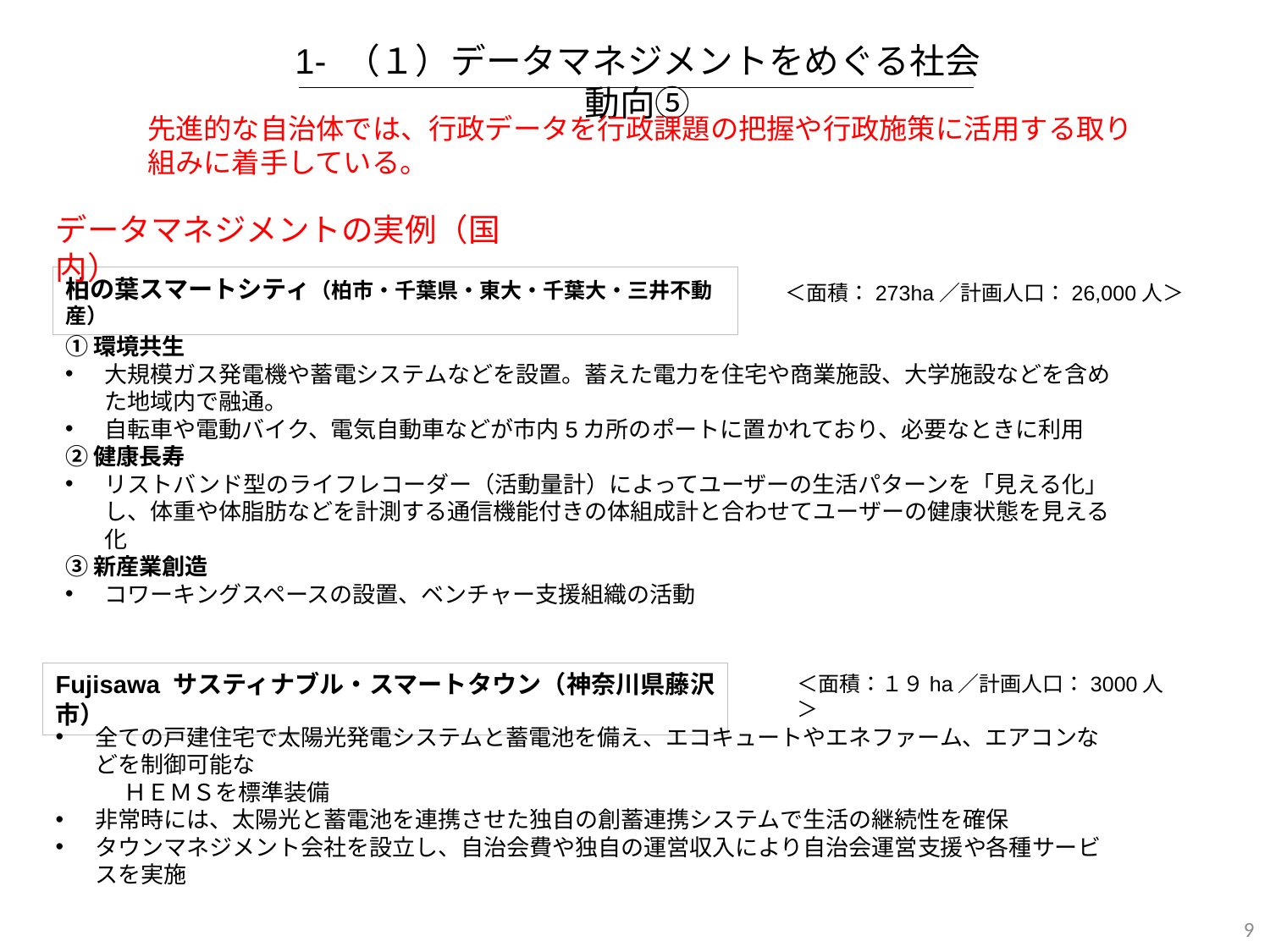

1- （１）データマネジメントをめぐる社会動向⑤
先進的な自治体では、行政データを行政課題の把握や行政施策に活用する取り組みに着手している。
データマネジメントの実例（国内）
柏の葉スマートシティ（柏市・千葉県・東大・千葉大・三井不動産）
＜面積：273ha／計画人口：26,000人＞
①環境共生
大規模ガス発電機や蓄電システムなどを設置。蓄えた電力を住宅や商業施設、大学施設などを含めた地域内で融通。
自転車や電動バイク、電気自動車などが市内5カ所のポートに置かれており、必要なときに利用
②健康長寿
リストバンド型のライフレコーダー（活動量計）によってユーザーの生活パターンを「見える化」し、体重や体脂肪などを計測する通信機能付きの体組成計と合わせてユーザーの健康状態を見える化
③新産業創造
コワーキングスペースの設置、ベンチャー支援組織の活動
Fujisawa サスティナブル・スマートタウン（神奈川県藤沢市）
＜面積：１９ha／計画人口：3000人＞
全ての戸建住宅で太陽光発電システムと蓄電池を備え、エコキュートやエネファーム、エアコンなどを制御可能な
　　　ＨＥＭＳを標準装備
非常時には、太陽光と蓄電池を連携させた独自の創蓄連携システムで生活の継続性を確保
タウンマネジメント会社を設立し、自治会費や独自の運営収入により自治会運営支援や各種サービスを実施
9